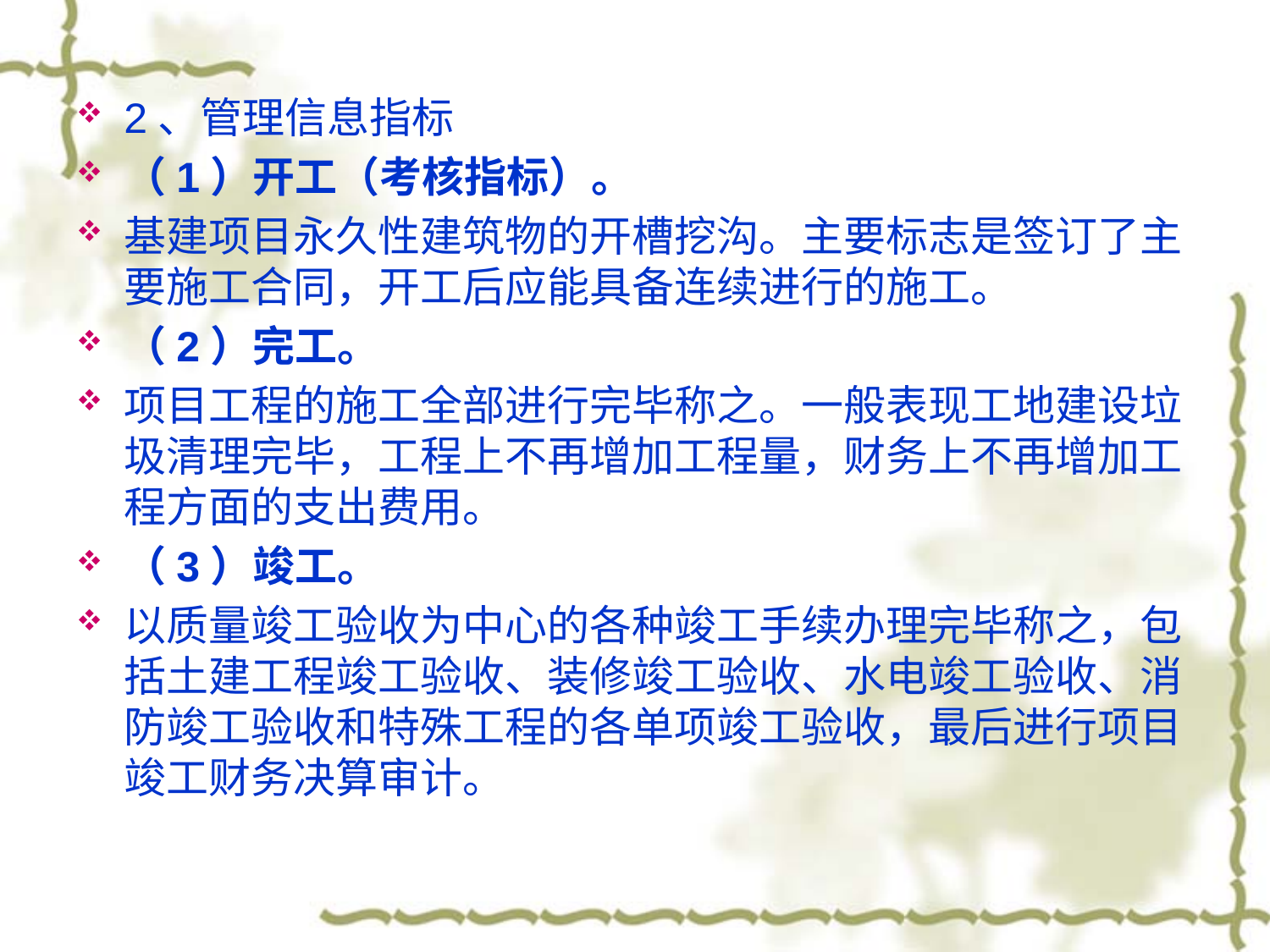

2、管理信息指标
（1）开工（考核指标）。
基建项目永久性建筑物的开槽挖沟。主要标志是签订了主要施工合同，开工后应能具备连续进行的施工。
（2）完工。
项目工程的施工全部进行完毕称之。一般表现工地建设垃圾清理完毕，工程上不再增加工程量，财务上不再增加工程方面的支出费用。
（3）竣工。
以质量竣工验收为中心的各种竣工手续办理完毕称之，包括土建工程竣工验收、装修竣工验收、水电竣工验收、消防竣工验收和特殊工程的各单项竣工验收，最后进行项目竣工财务决算审计。